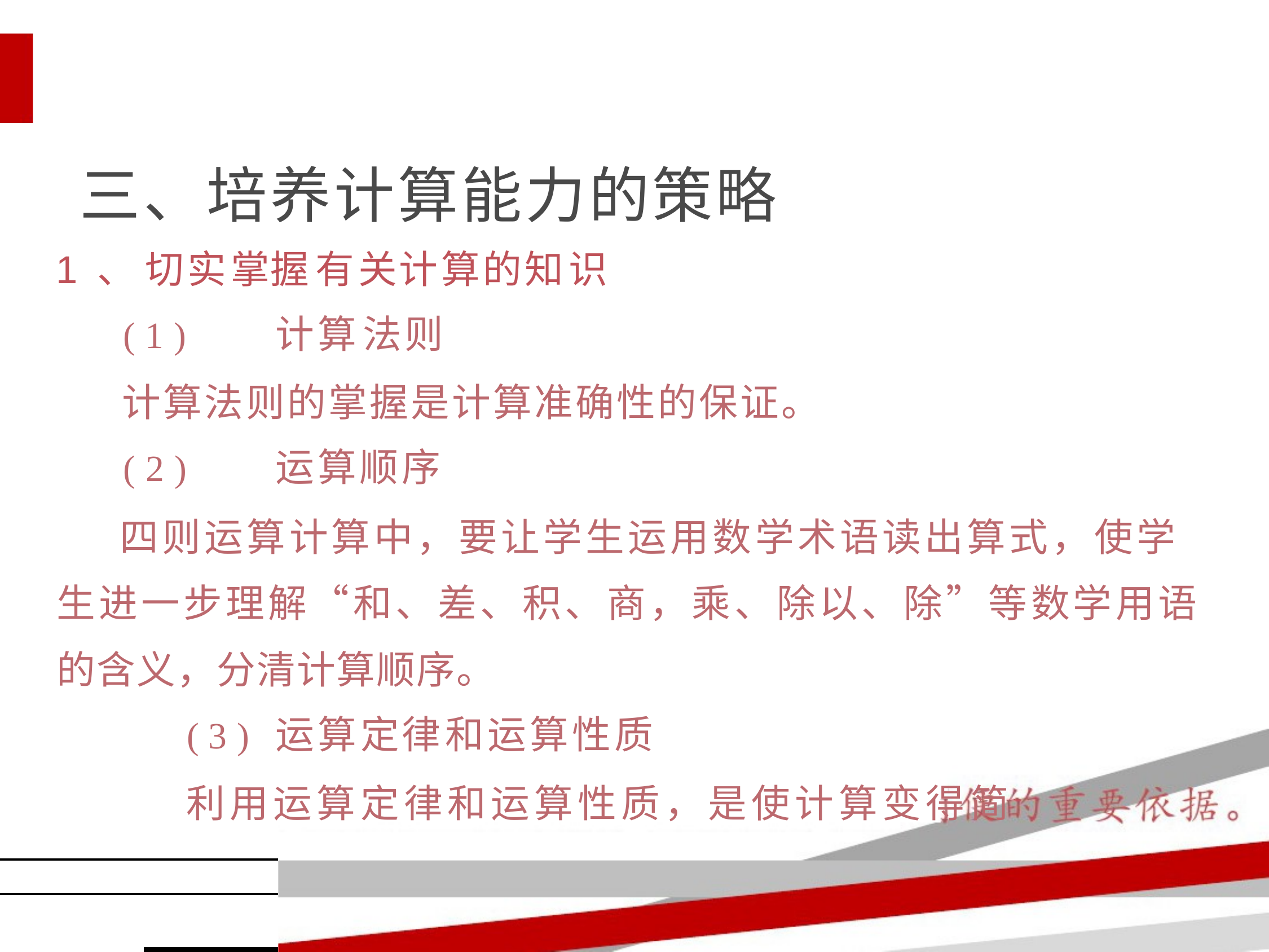

# 三、培养计算能力的策略
1 、 切实掌握有关计算的知识
( 1 )	计算法则
计算法则的掌握是计算准确性的保证。
( 2 )	运算顺序
四则运算计算中，要让学生运用数学术语读出算式，使学 生进一步理解“和、差、积、商，乘、除以、除”等数学用语 的含义，分清计算顺序。
( 3 )	运算定律和运算性质
利用运算定律和运算性质，是使计算变得简